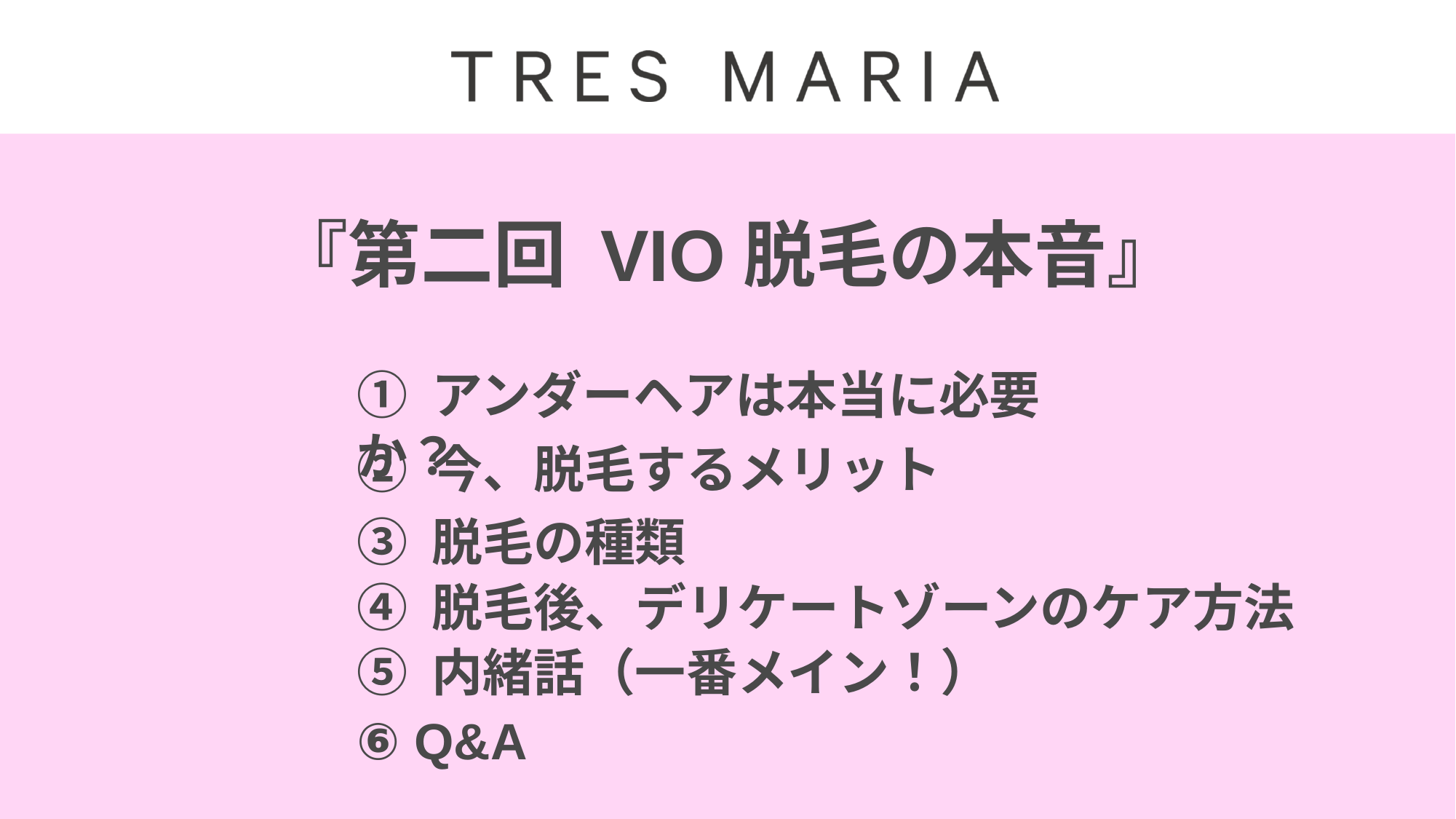

『第二回 VIO脱毛の本音』
① アンダーヘアは本当に必要か？
② 今、脱毛するメリット
③ 脱毛の種類
④ 脱毛後、デリケートゾーンのケア方法
⑤ 内緒話（一番メイン！）
⑥ Q&A